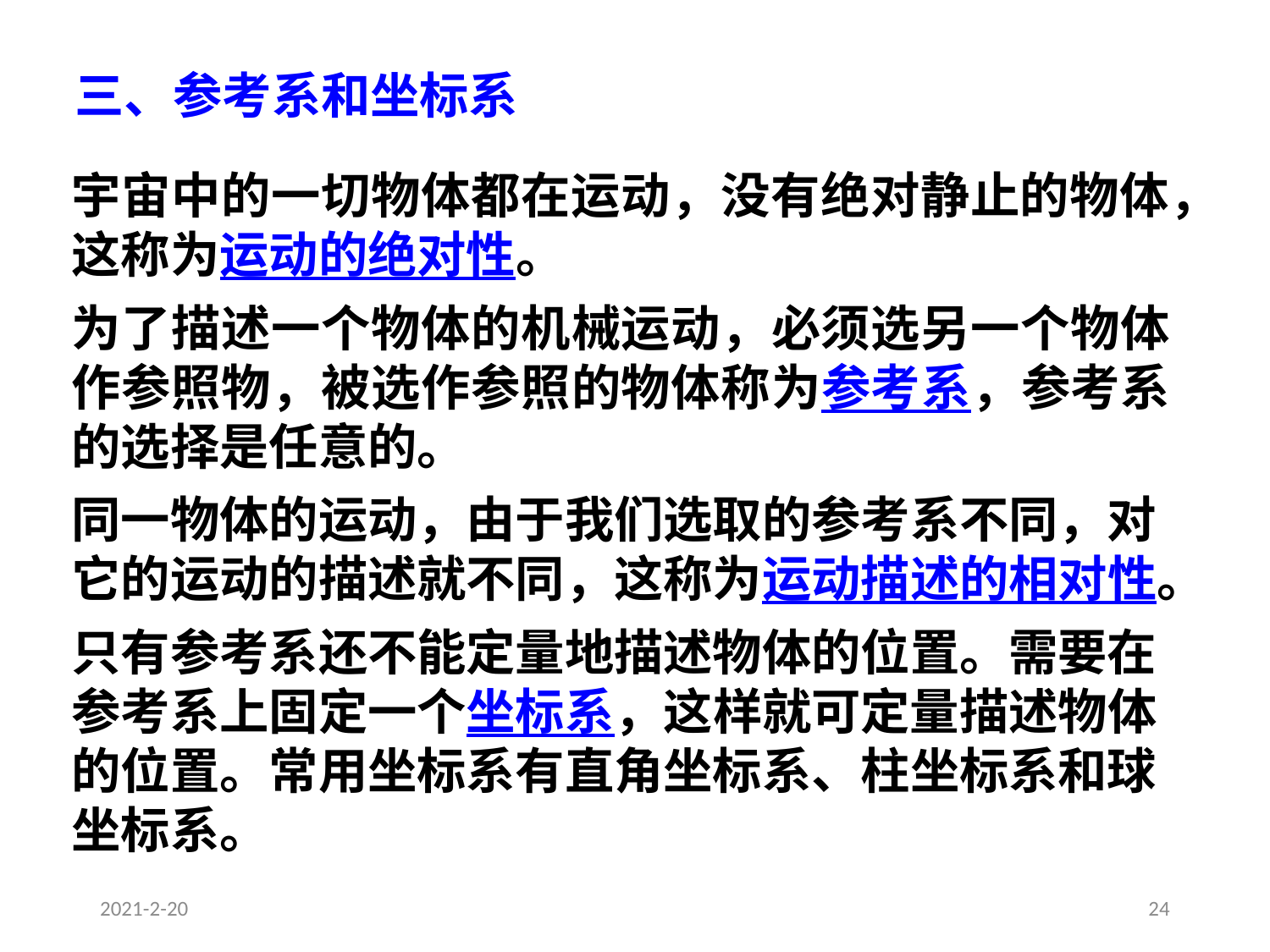

三、参考系和坐标系
宇宙中的一切物体都在运动，没有绝对静止的物体，这称为运动的绝对性。
为了描述一个物体的机械运动，必须选另一个物体作参照物，被选作参照的物体称为参考系，参考系的选择是任意的。
同一物体的运动，由于我们选取的参考系不同，对它的运动的描述就不同，这称为运动描述的相对性。
只有参考系还不能定量地描述物体的位置。需要在参考系上固定一个坐标系，这样就可定量描述物体的位置。常用坐标系有直角坐标系、柱坐标系和球坐标系。
2021-2-20
24